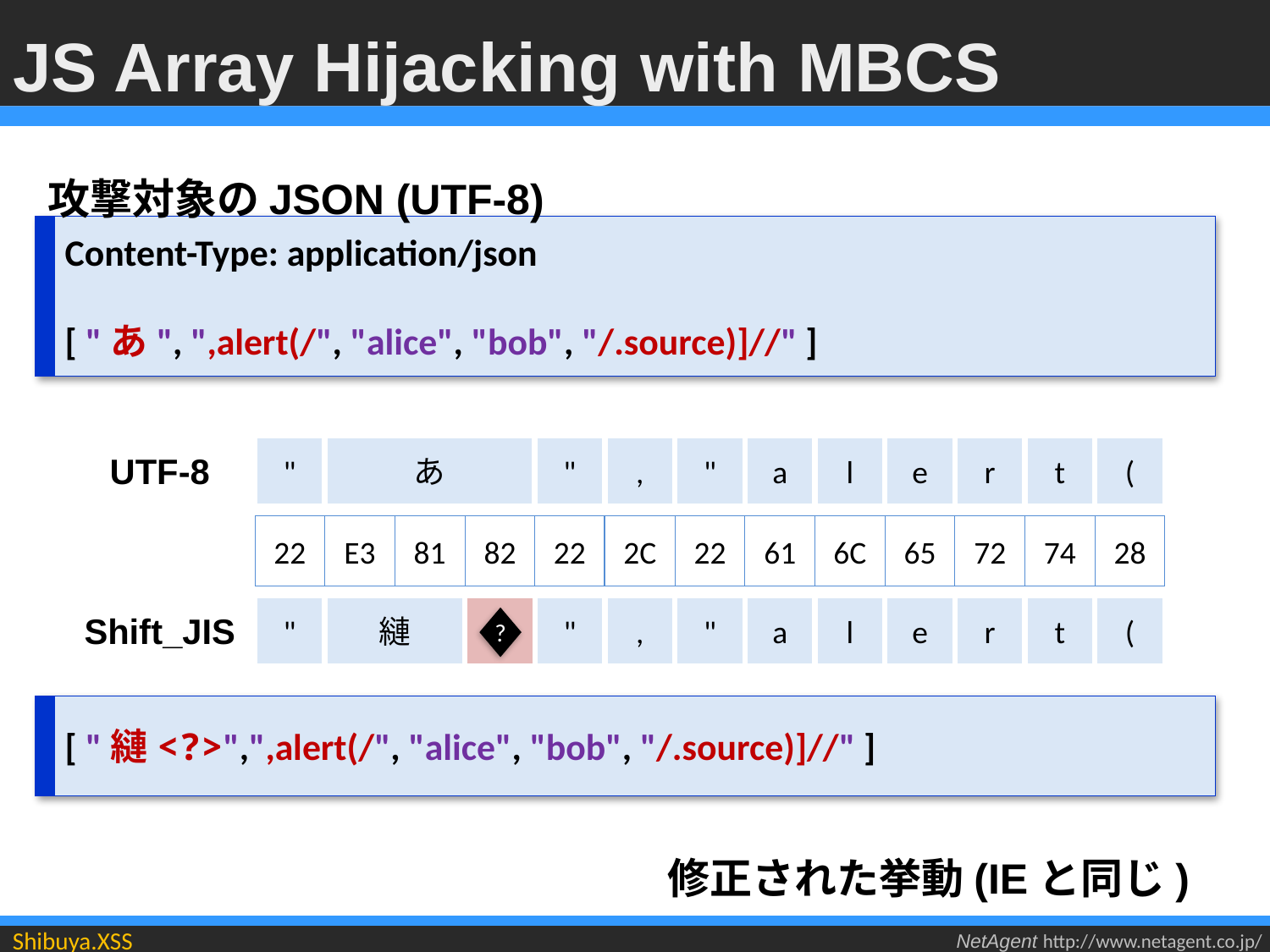

# JS Array Hijacking with MBCS
攻撃対象のJSON (UTF-8)
Content-Type: application/json

[ "あ", ",alert(/", "alice", "bob", "/.source)]//" ]

"
あ
"
,
"
a
l
e
r
t
(
UTF-8
22
E3
81
82
22
2C
22
61
6C
65
72
74
28
"
縺

"
,
"
a
l
e
r
t
(
Shift_JIS
?
[ "縺<?>",",alert(/", "alice", "bob", "/.source)]//" ]

修正された挙動(IEと同じ)